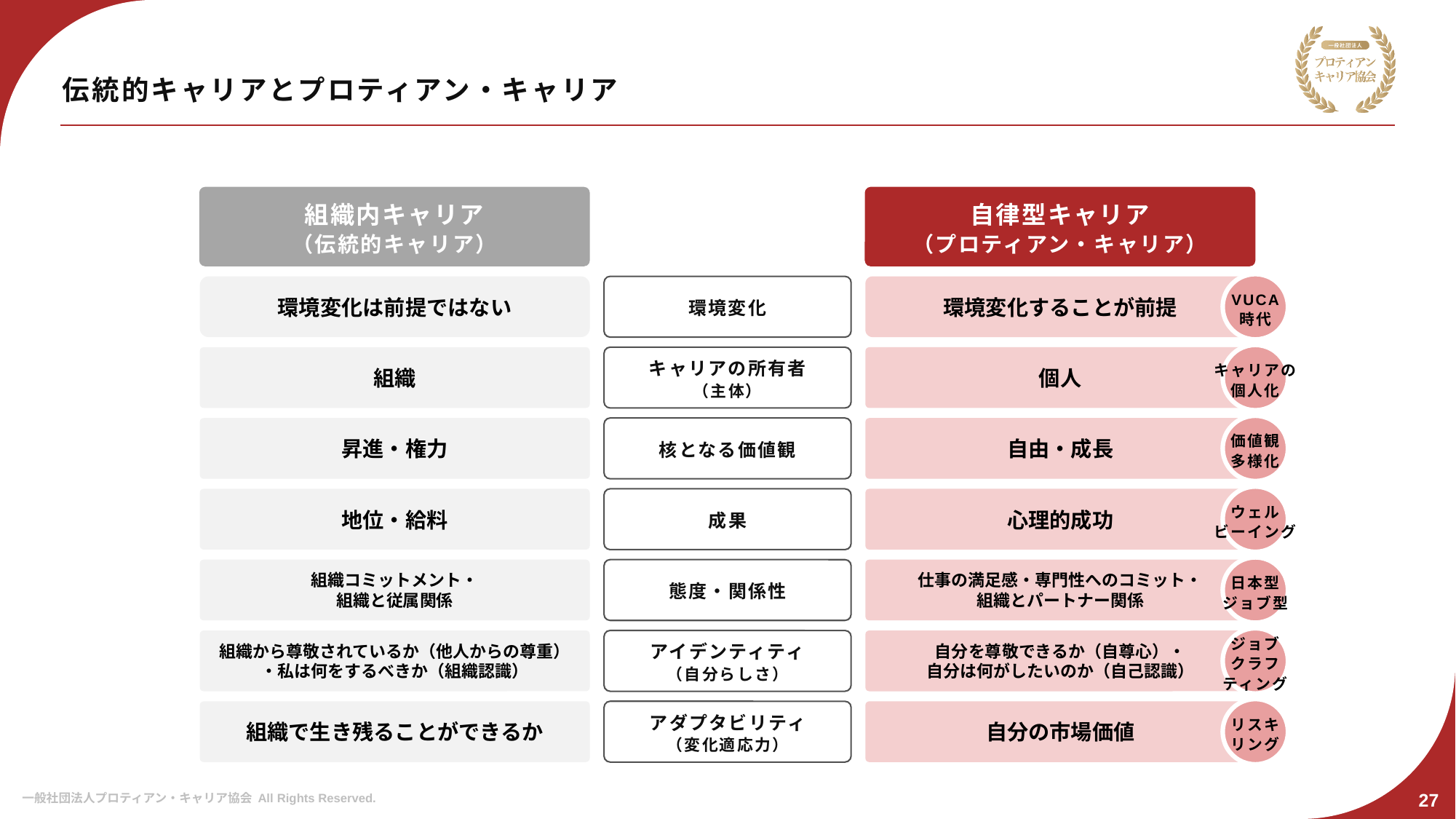

# 伝統的キャリアとプロティアン・キャリア
組織内キャリア
（伝統的キャリア）
自律型キャリア
（プロティアン・キャリア）
VUCA
時代
環境変化は前提ではない
環境変化
環境変化することが前提
キャリアの
個人化
組織
キャリアの所有者
（主体）
個人
価値観
多様化
昇進・権力
核となる価値観
自由・成長
ウェル
ビーイング
地位・給料
成果
心理的成功
日本型
ジョブ型
組織コミットメント・
組織と従属関係
態度・関係性
仕事の満足感・専門性へのコミット・
組織とパートナー関係
ジョブ
クラフ
ティング
組織から尊敬されているか（他人からの尊重）
・私は何をするべきか（組織認識）
アイデンティティ
（自分らしさ）
自分を尊敬できるか（自尊心）・
自分は何がしたいのか（自己認識）
リスキ
リング
自分の市場価値
組織で生き残ることができるか
アダプタビリティ
（変化適応力）
27